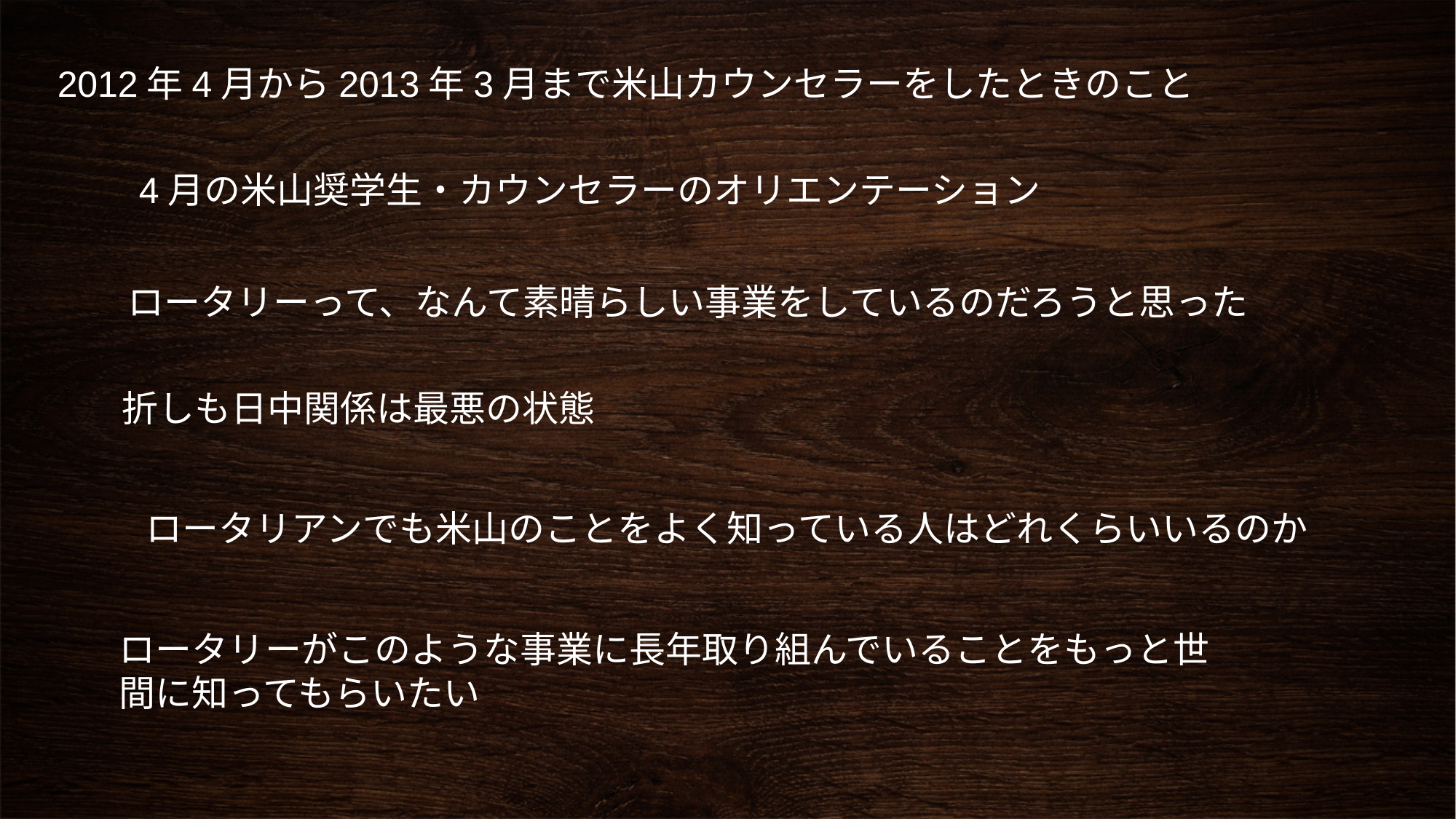

2012年4月から2013年3月まで米山カウンセラーをしたときのこと
4月の米山奨学生・カウンセラーのオリエンテーション
ロータリーって、なんて素晴らしい事業をしているのだろうと思った
折しも日中関係は最悪の状態
ロータリアンでも米山のことをよく知っている人はどれくらいいるのか
ロータリーがこのような事業に長年取り組んでいることをもっと世間に知ってもらいたい